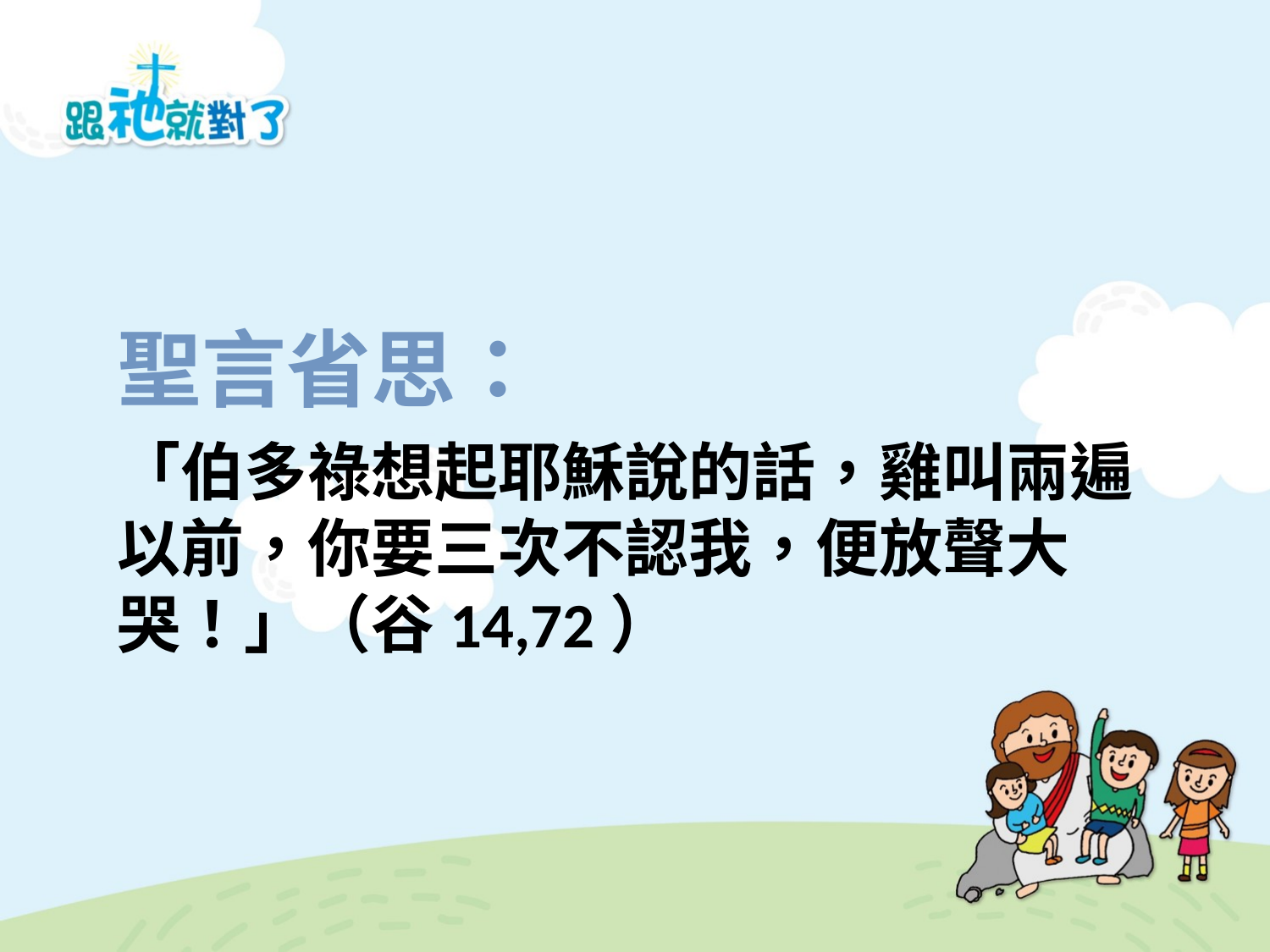

聖言省思：
「伯多祿想起耶穌說的話，雞叫兩遍以前，你要三次不認我，便放聲大哭！」（谷14,72）